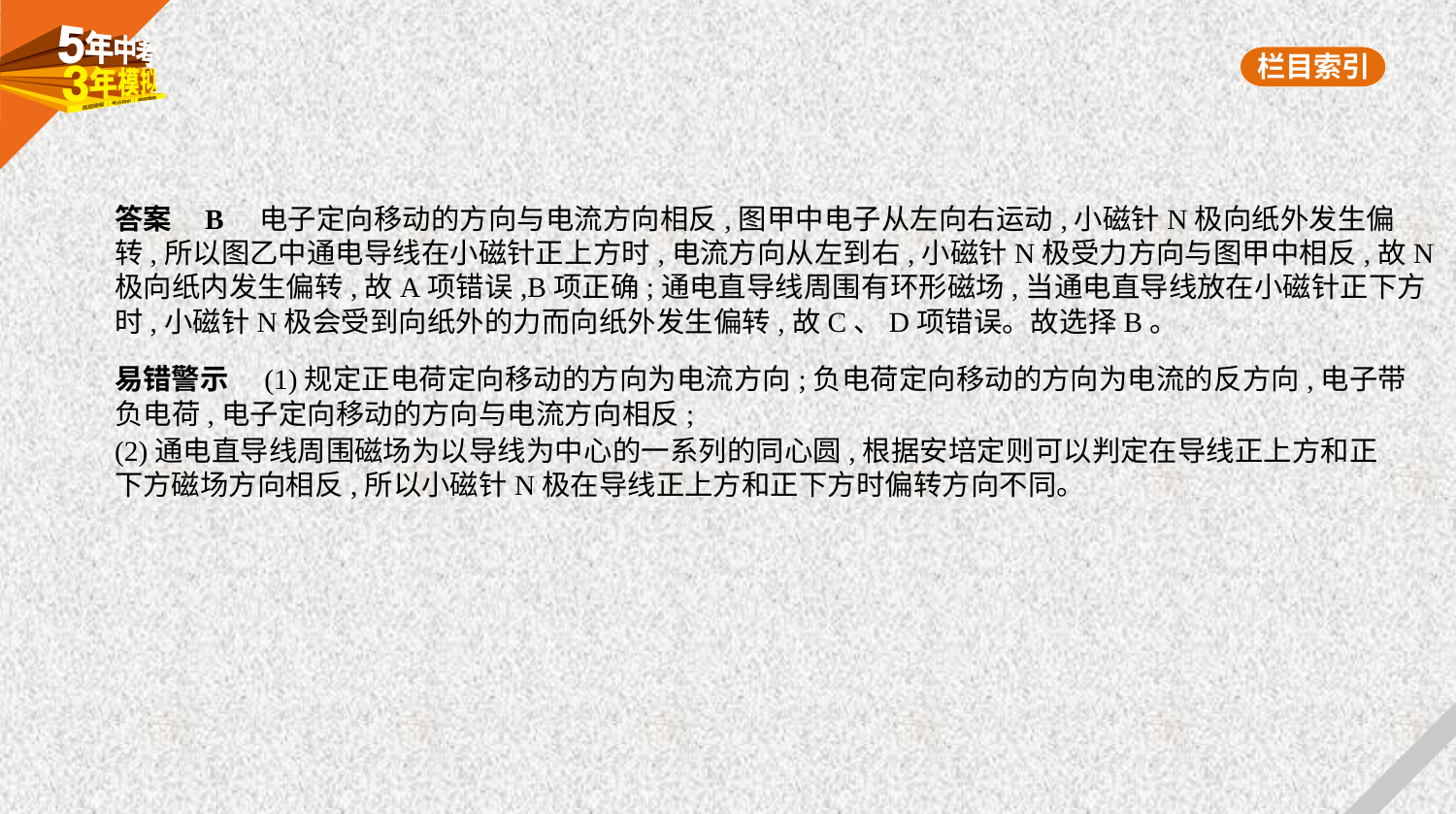

答案    B　电子定向移动的方向与电流方向相反,图甲中电子从左向右运动,小磁针N极向纸外发生偏
转,所以图乙中通电导线在小磁针正上方时,电流方向从左到右,小磁针N极受力方向与图甲中相反,故N
极向纸内发生偏转,故A项错误,B项正确;通电直导线周围有环形磁场,当通电直导线放在小磁针正下方
时,小磁针N极会受到向纸外的力而向纸外发生偏转,故C、D项错误。故选择B。
易错警示　(1)规定正电荷定向移动的方向为电流方向;负电荷定向移动的方向为电流的反方向,电子带
负电荷,电子定向移动的方向与电流方向相反;
(2)通电直导线周围磁场为以导线为中心的一系列的同心圆,根据安培定则可以判定在导线正上方和正
下方磁场方向相反,所以小磁针N极在导线正上方和正下方时偏转方向不同。